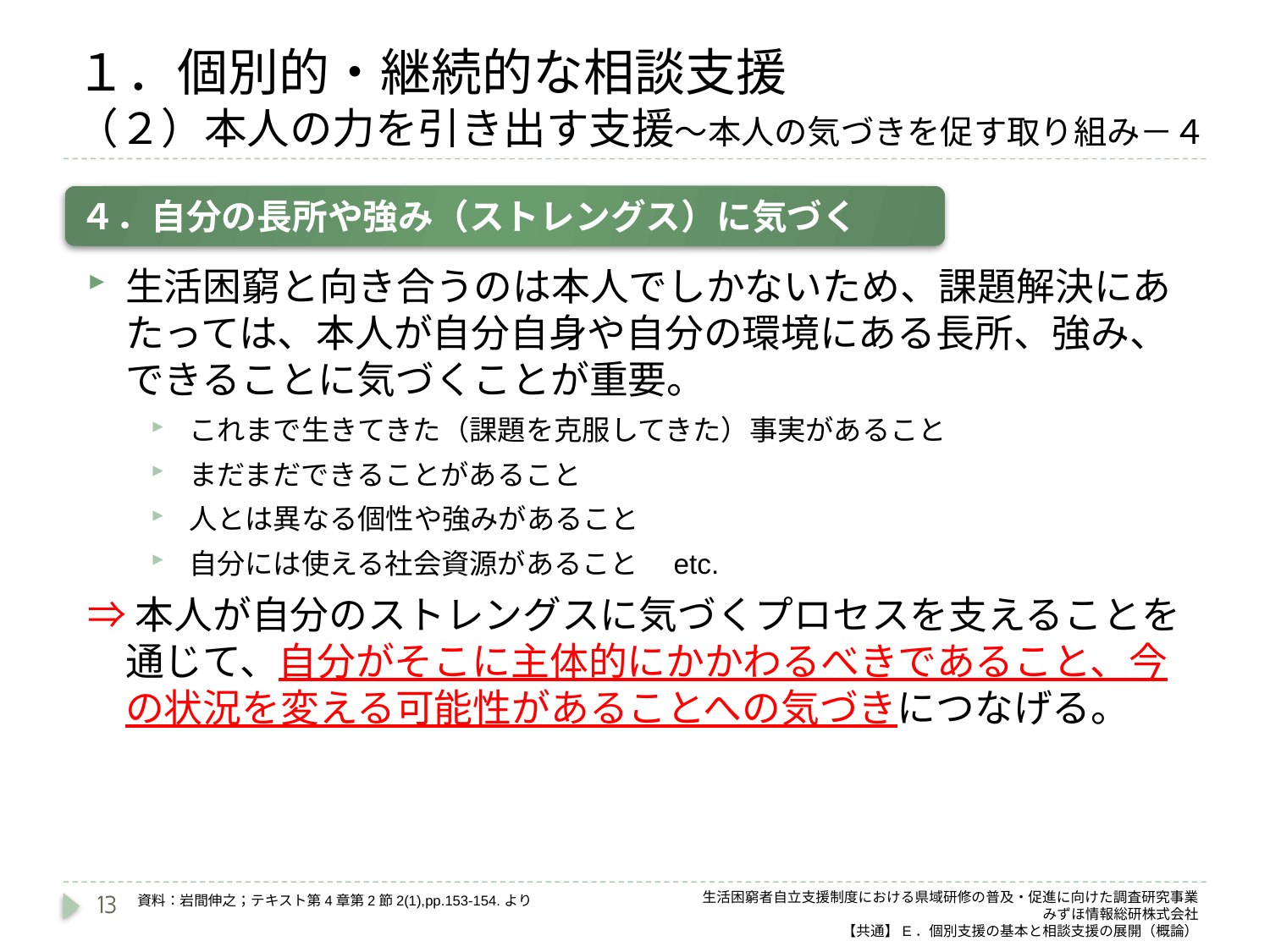

# １．個別的・継続的な相談支援 （２）本人の力を引き出す支援～本人の気づきを促す取り組み－４
４．自分の長所や強み（ストレングス）に気づく
生活困窮と向き合うのは本人でしかないため、課題解決にあたっては、本人が自分自身や自分の環境にある長所、強み、できることに気づくことが重要。
これまで生きてきた（課題を克服してきた）事実があること
まだまだできることがあること
人とは異なる個性や強みがあること
自分には使える社会資源があること　etc.
⇒本人が自分のストレングスに気づくプロセスを支えることを通じて、自分がそこに主体的にかかわるべきであること、今の状況を変える可能性があることへの気づきにつなげる。

13
生活困窮者自立支援制度における県域研修の普及・促進に向けた調査研究事業
みずほ情報総研株式会社
【共通】E．個別支援の基本と相談支援の展開（概論）

資料：岩間伸之；テキスト第4章第2節2(1),pp.153-154.より